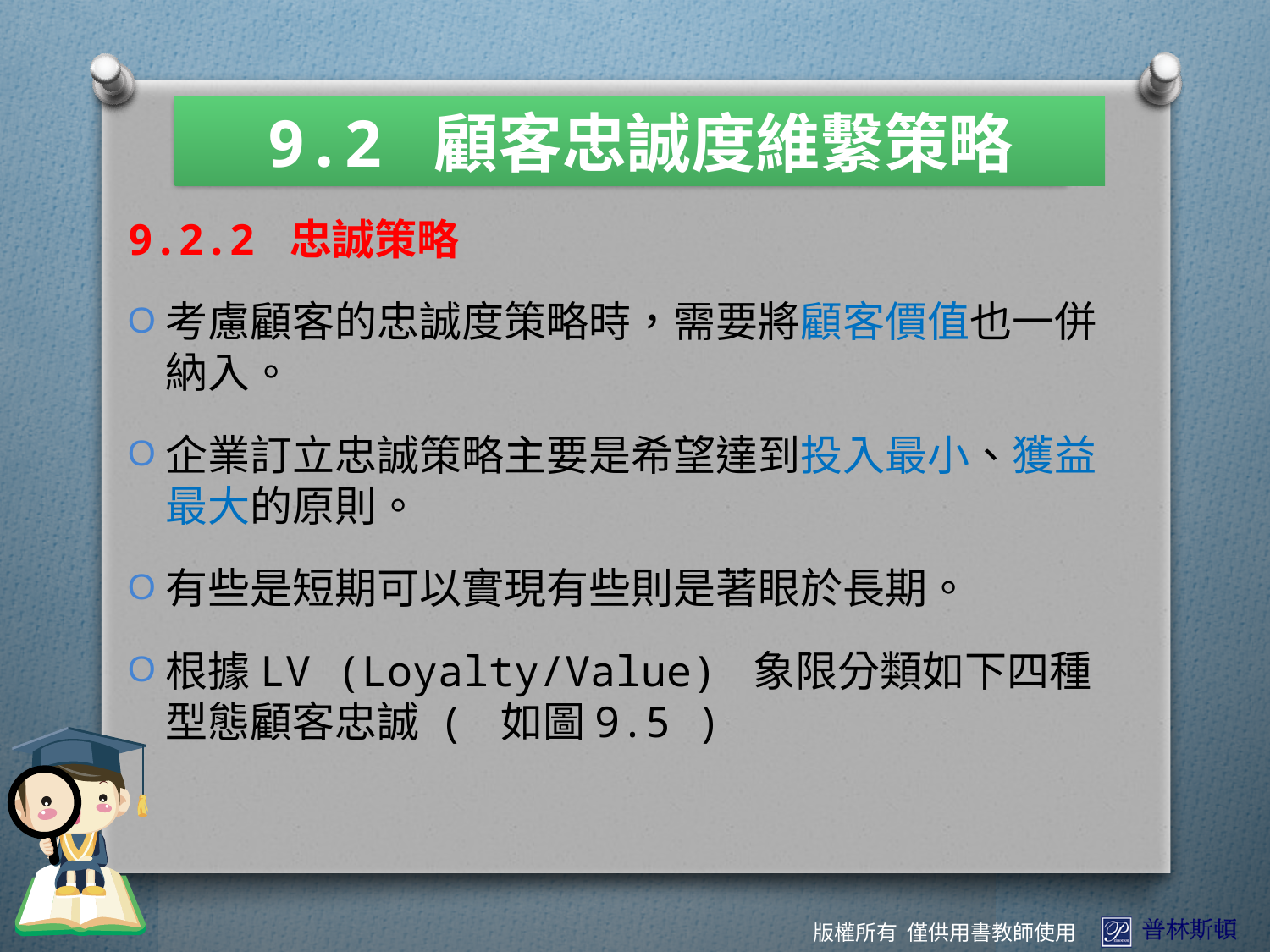

9.2 顧客忠誠度維繫策略
9.2.2 忠誠策略
考慮顧客的忠誠度策略時，需要將顧客價值也一併納入。
企業訂立忠誠策略主要是希望達到投入最小、獲益最大的原則。
有些是短期可以實現有些則是著眼於長期。
根據LV (Loyalty/Value) 象限分類如下四種型態顧客忠誠 ( 如圖9.5 )